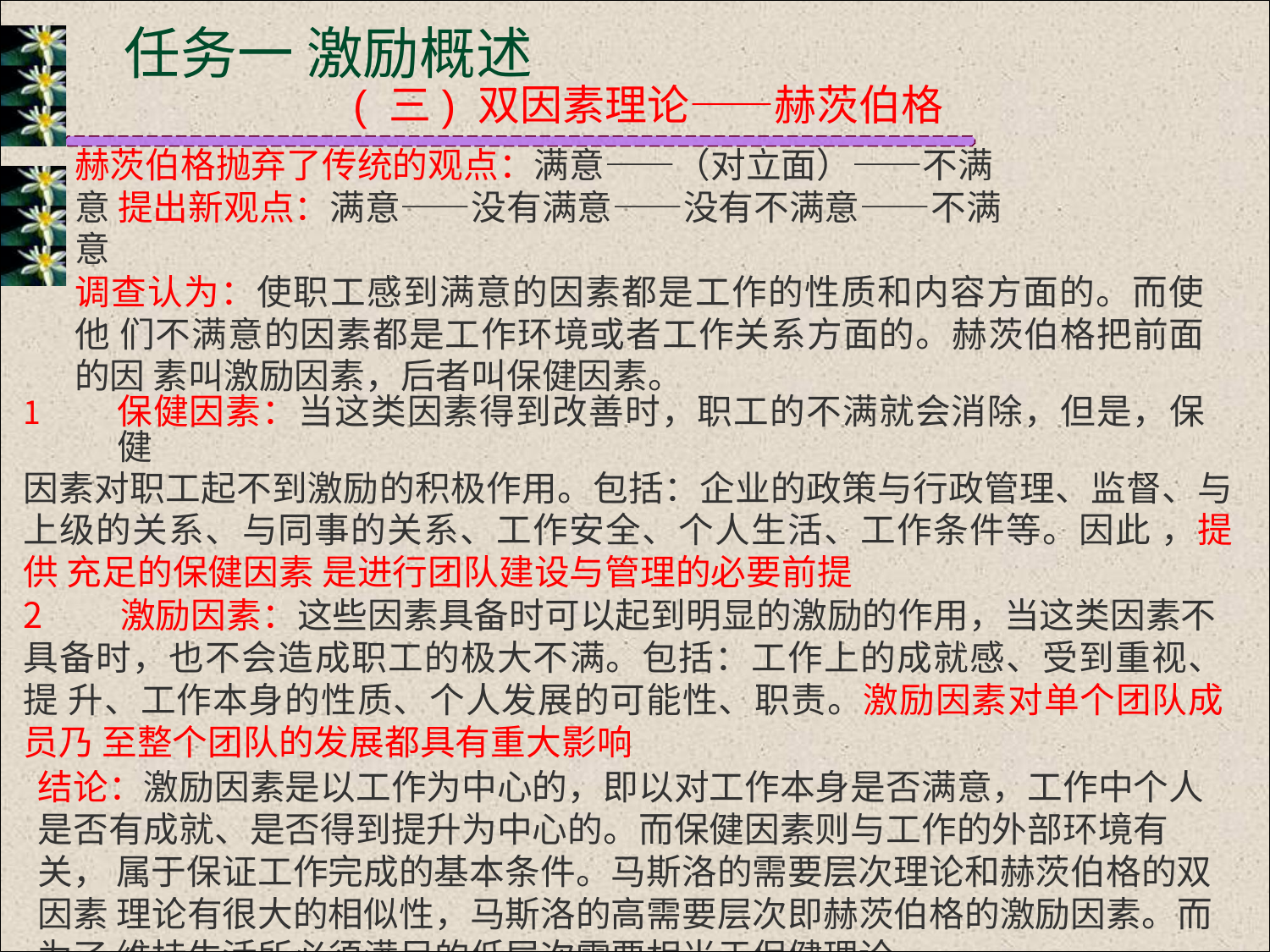

# 任务一 激励概述

( 三) 双因素理论——赫茨伯格
赫茨伯格抛弃了传统的观点：满意——（对立面）——不满意 提出新观点：满意——没有满意——没有不满意——不满意
调查认为：使职工感到满意的因素都是工作的性质和内容方面的。而使他 们不满意的因素都是工作环境或者工作关系方面的。赫茨伯格把前面的因 素叫激励因素，后者叫保健因素。
保健因素：当这类因素得到改善时，职工的不满就会消除，但是，保健
因素对职工起不到激励的积极作用。包括：企业的政策与行政管理、监督、与 上级的关系、与同事的关系、工作安全、个人生活、工作条件等。因此 ，提供 充足的保健因素 是进行团队建设与管理的必要前提
激励因素：这些因素具备时可以起到明显的激励的作用，当这类因素不
具备时，也不会造成职工的极大不满。包括：工作上的成就感、受到重视、提 升、工作本身的性质、个人发展的可能性、职责。激励因素对单个团队成员乃 至整个团队的发展都具有重大影响
结论：激励因素是以工作为中心的，即以对工作本身是否满意，工作中个人 是否有成就、是否得到提升为中心的。而保健因素则与工作的外部环境有关， 属于保证工作完成的基本条件。马斯洛的需要层次理论和赫茨伯格的双因素 理论有很大的相似性，马斯洛的高需要层次即赫茨伯格的激励因素。而为了 维持生活所必须满足的低层次需要相当于保健理论。
湖南应用技术学院 邓太平	团队管理与建设·模块五·团队激励 17